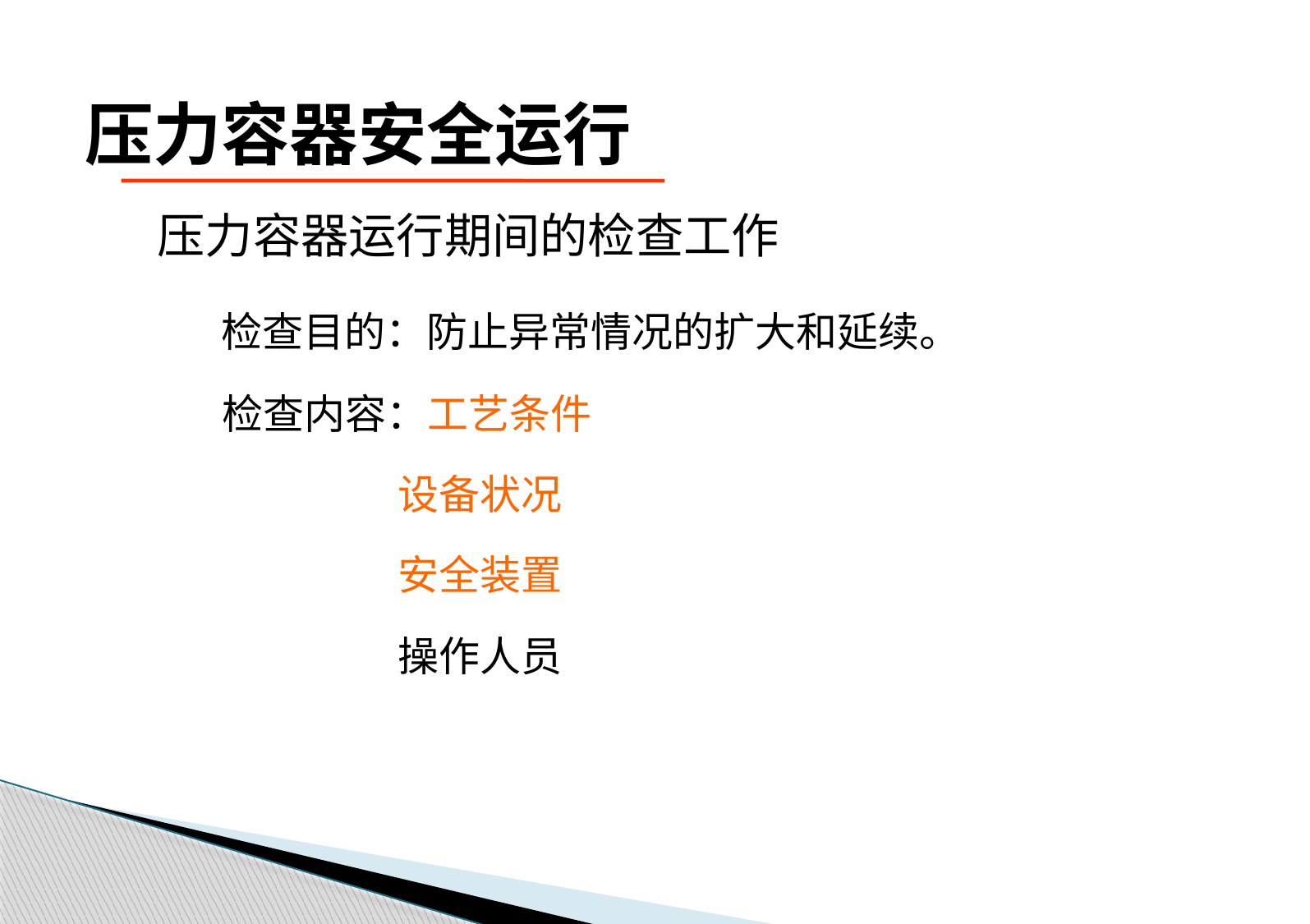

# 压力容器安全运行

     压力容器运行期间的检查工作
           检查目的：防止异常情况的扩大和延续。
             检查内容：工艺条件
                                设备状况
                                安全装置
                                操作人员